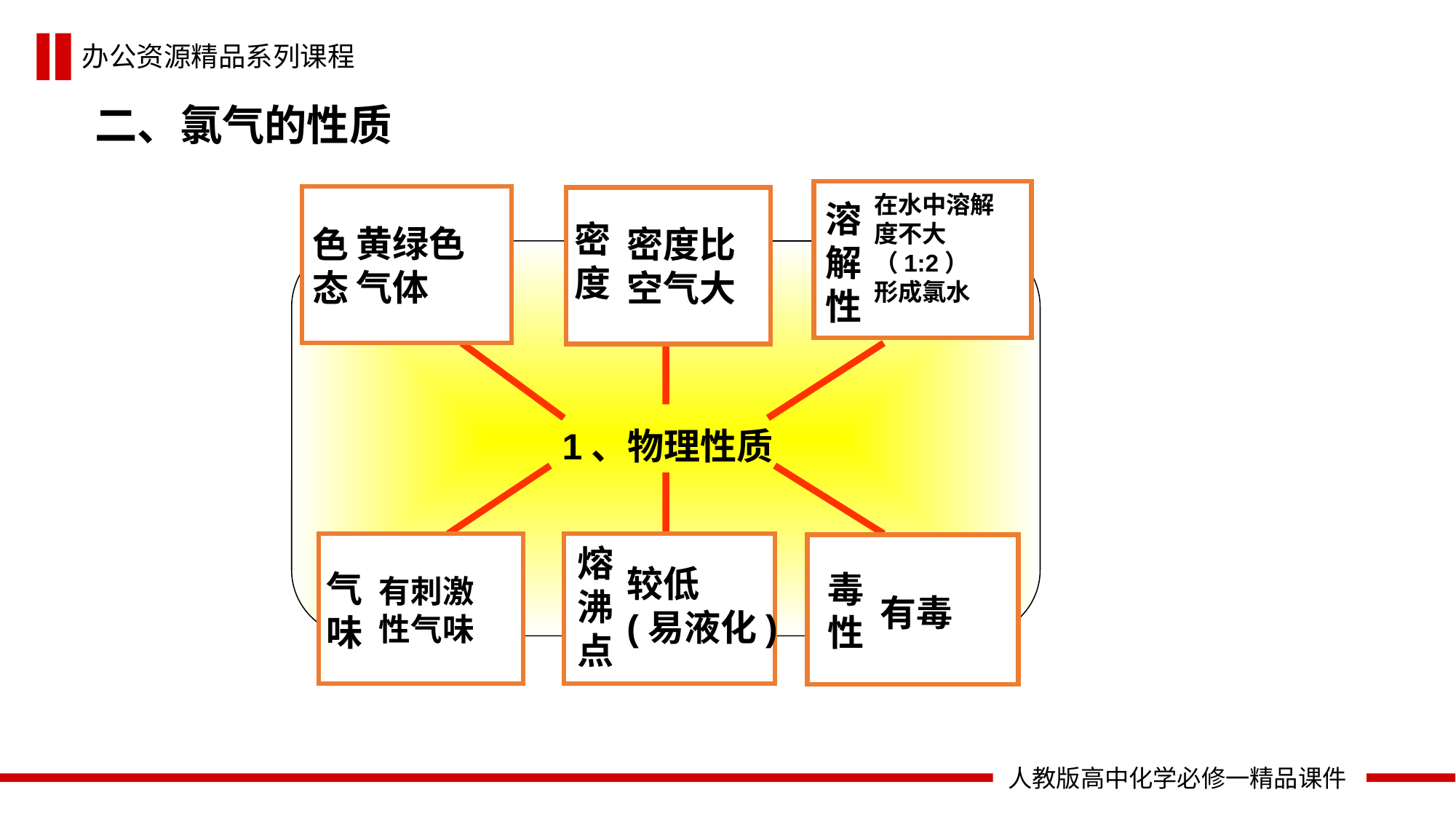

二、氯气的性质

溶
解
性

色
态

密
度
在水中溶解
度不大（1:2）
形成氯水
黄绿色
气体
密度比空气大

1、物理性质

熔
沸
点

气
味

毒
性
较低
(易液化)
有刺激
性气味
有毒